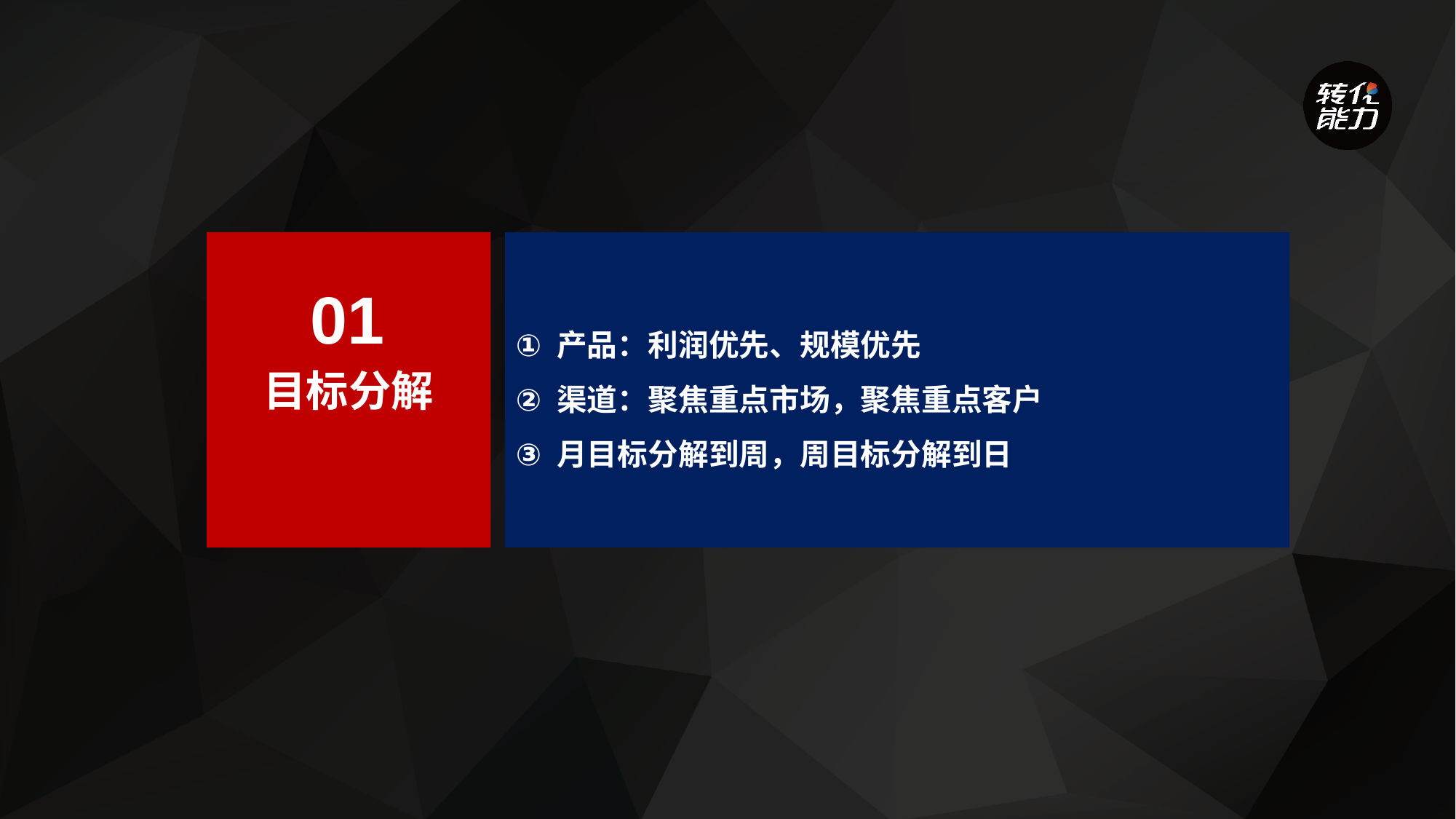

目标分解
产品：利润优先、规模优先
渠道：聚焦重点市场，聚焦重点客户
月目标分解到周，周目标分解到日
01